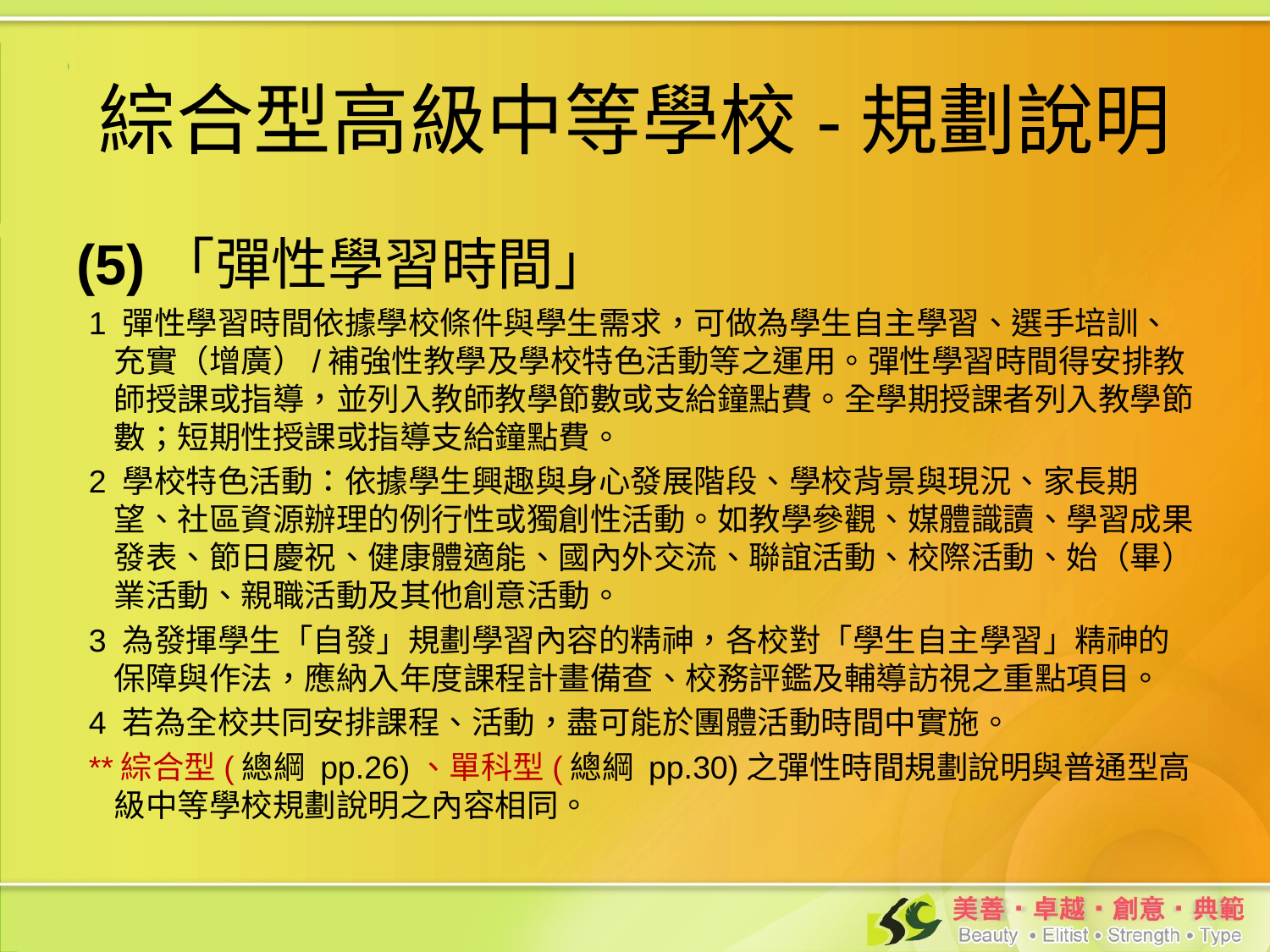

# 綜合型高級中等學校-規劃說明
(5)「彈性學習時間」
1 彈性學習時間依據學校條件與學生需求，可做為學生自主學習、選手培訓、充實（增廣）/補強性教學及學校特色活動等之運用。彈性學習時間得安排教師授課或指導，並列入教師教學節數或支給鐘點費。全學期授課者列入教學節數；短期性授課或指導支給鐘點費。
2 學校特色活動：依據學生興趣與身心發展階段、學校背景與現況、家長期望、社區資源辦理的例行性或獨創性活動。如教學參觀、媒體識讀、學習成果發表、節日慶祝、健康體適能、國內外交流、聯誼活動、校際活動、始（畢）業活動、親職活動及其他創意活動。
3 為發揮學生「自發」規劃學習內容的精神，各校對「學生自主學習」精神的保障與作法，應納入年度課程計畫備查、校務評鑑及輔導訪視之重點項目。
4 若為全校共同安排課程、活動，盡可能於團體活動時間中實施。
**綜合型(總綱 pp.26)、單科型(總綱 pp.30)之彈性時間規劃說明與普通型高級中等學校規劃說明之內容相同。